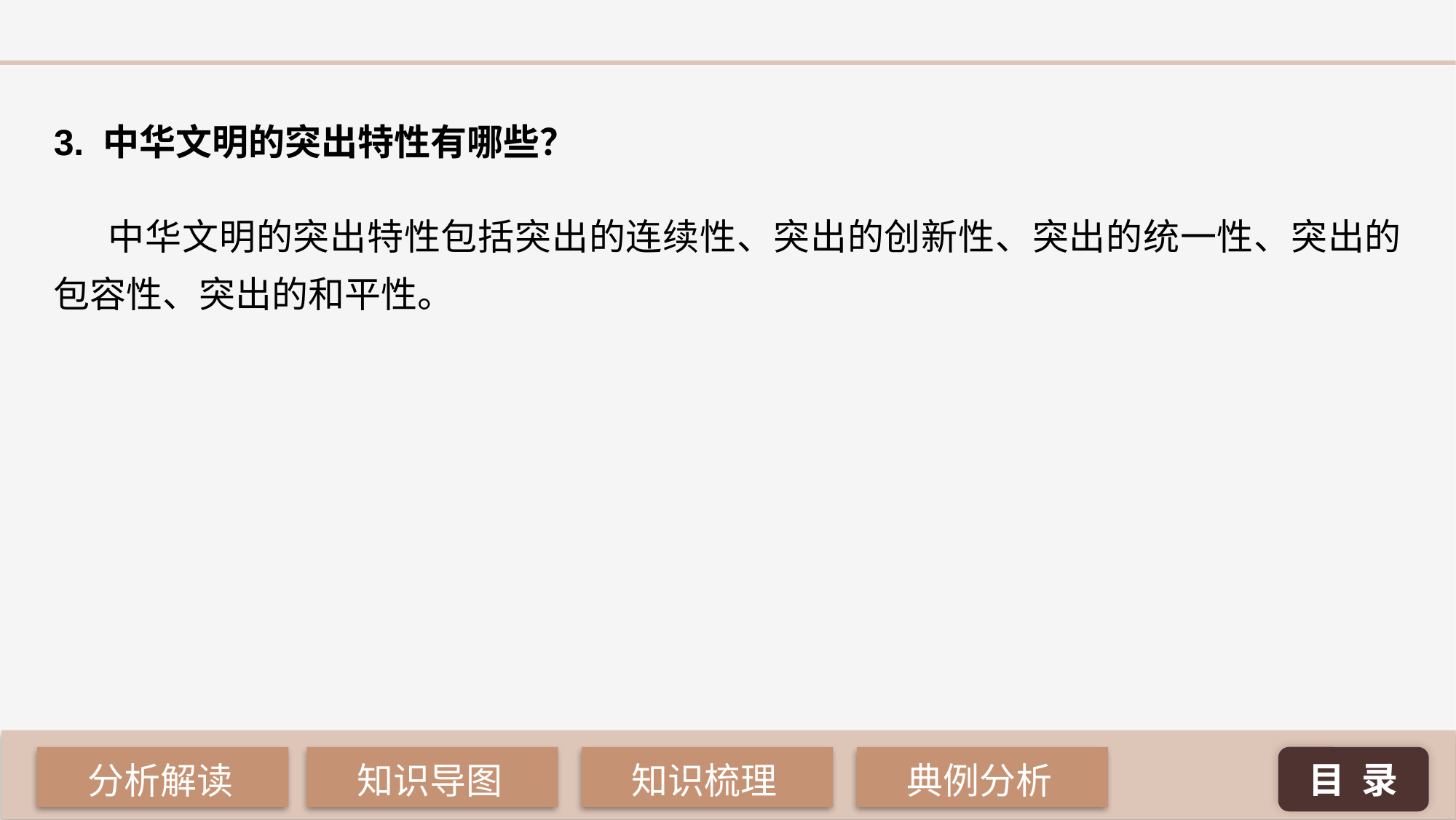

3. 中华文明的突出特性有哪些？
中华文明的突出特性包括突出的连续性、突出的创新性、突出的统一性、突出的包容性、突出的和平性。